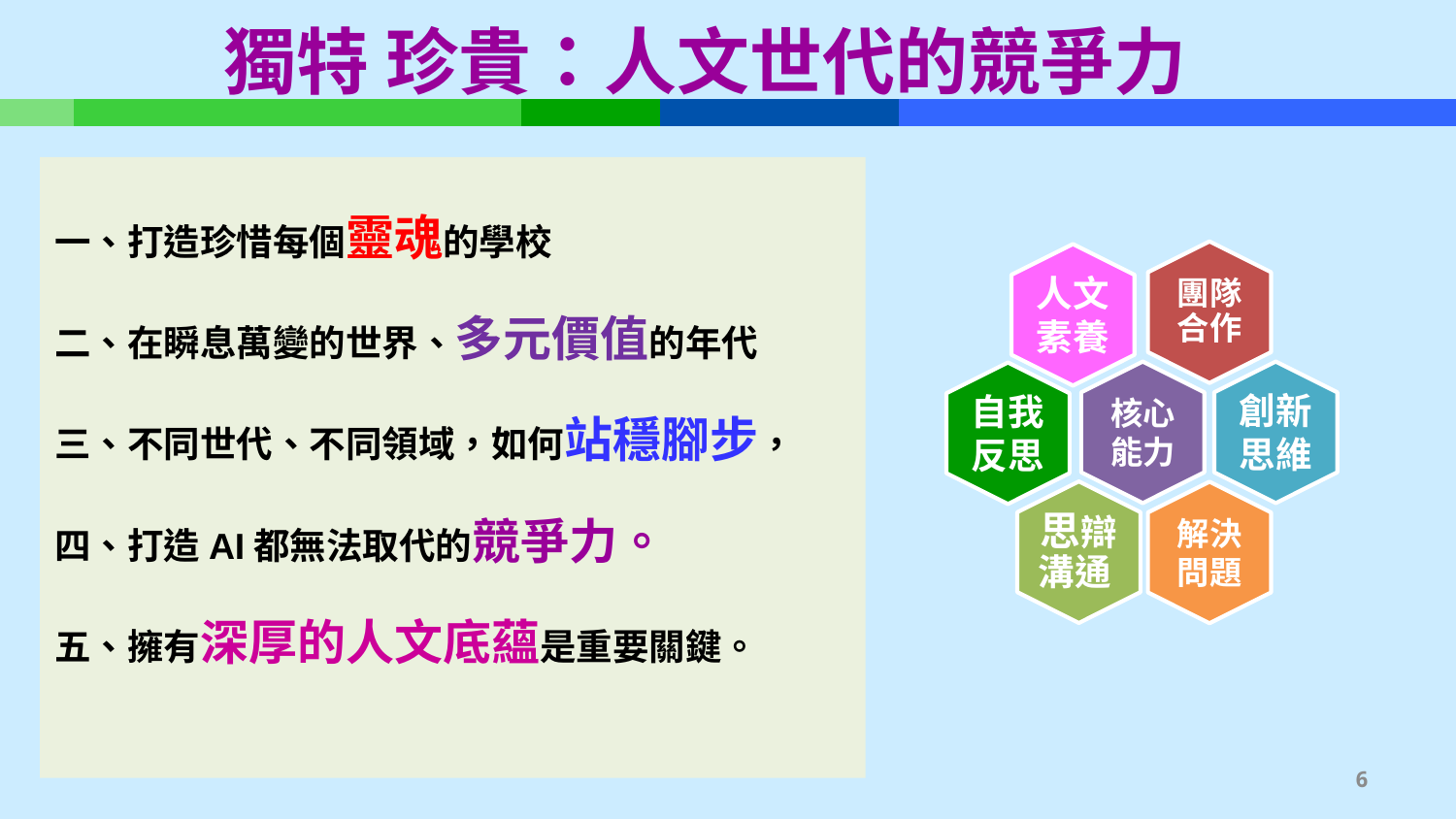

# 獨特 珍貴：人文世代的競爭力
一、打造珍惜每個靈魂的學校
二、在瞬息萬變的世界、多元價值的年代
三、不同世代、不同領域，如何站穩腳步，
四、打造AI都無法取代的競爭力。
五、擁有深厚的人文底蘊是重要關鍵。

團隊合作
思辯溝通
核心能力

創新思維
解決問題
自我反思

人文素養
6